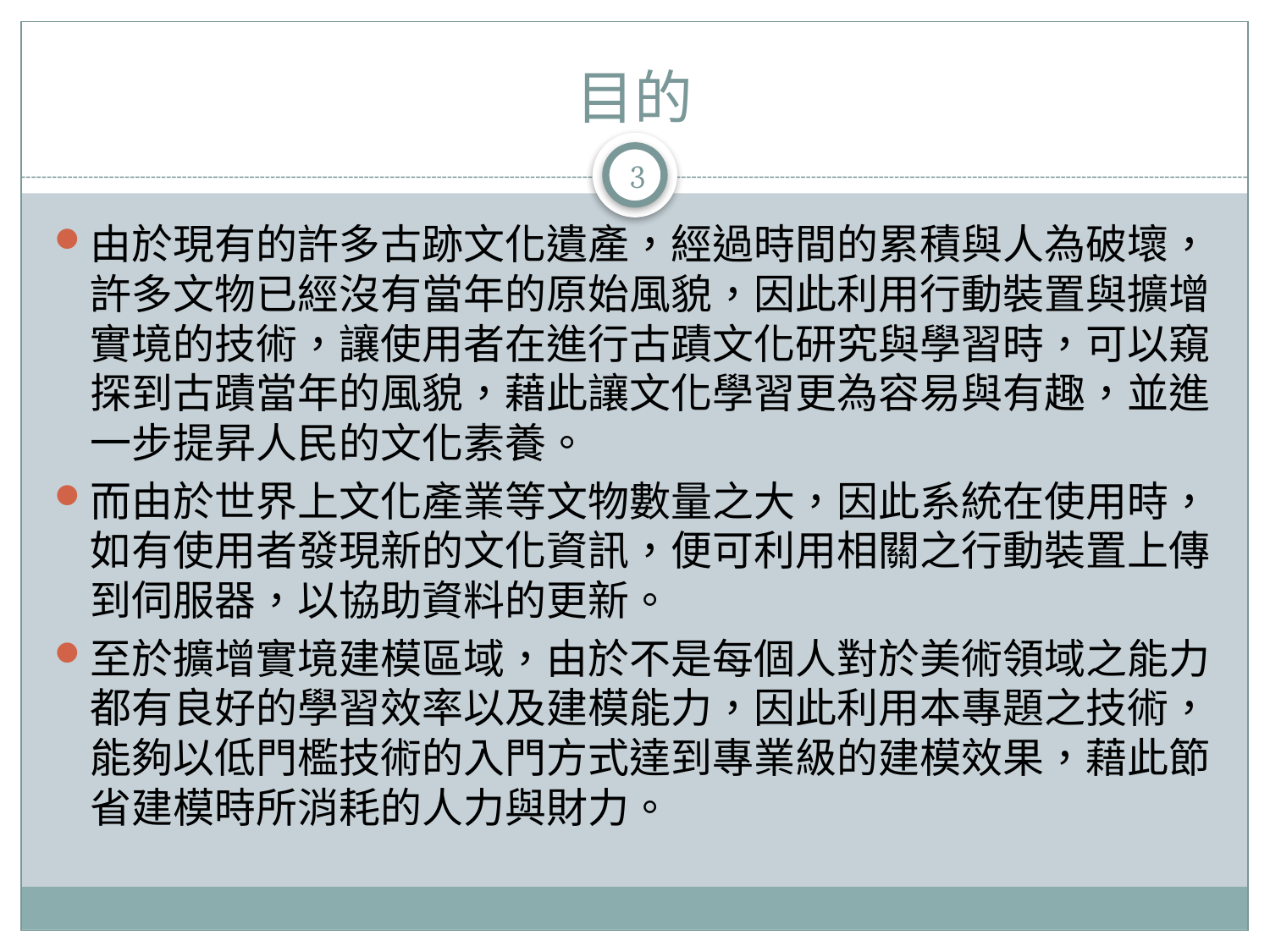

# 目的
3
由於現有的許多古跡文化遺產，經過時間的累積與人為破壞，許多文物已經沒有當年的原始風貌，因此利用行動裝置與擴增實境的技術，讓使用者在進行古蹟文化研究與學習時，可以窺探到古蹟當年的風貌，藉此讓文化學習更為容易與有趣，並進一步提昇人民的文化素養。
而由於世界上文化產業等文物數量之大，因此系統在使用時，如有使用者發現新的文化資訊，便可利用相關之行動裝置上傳到伺服器，以協助資料的更新。
至於擴增實境建模區域，由於不是每個人對於美術領域之能力都有良好的學習效率以及建模能力，因此利用本專題之技術，能夠以低門檻技術的入門方式達到專業級的建模效果，藉此節省建模時所消耗的人力與財力。